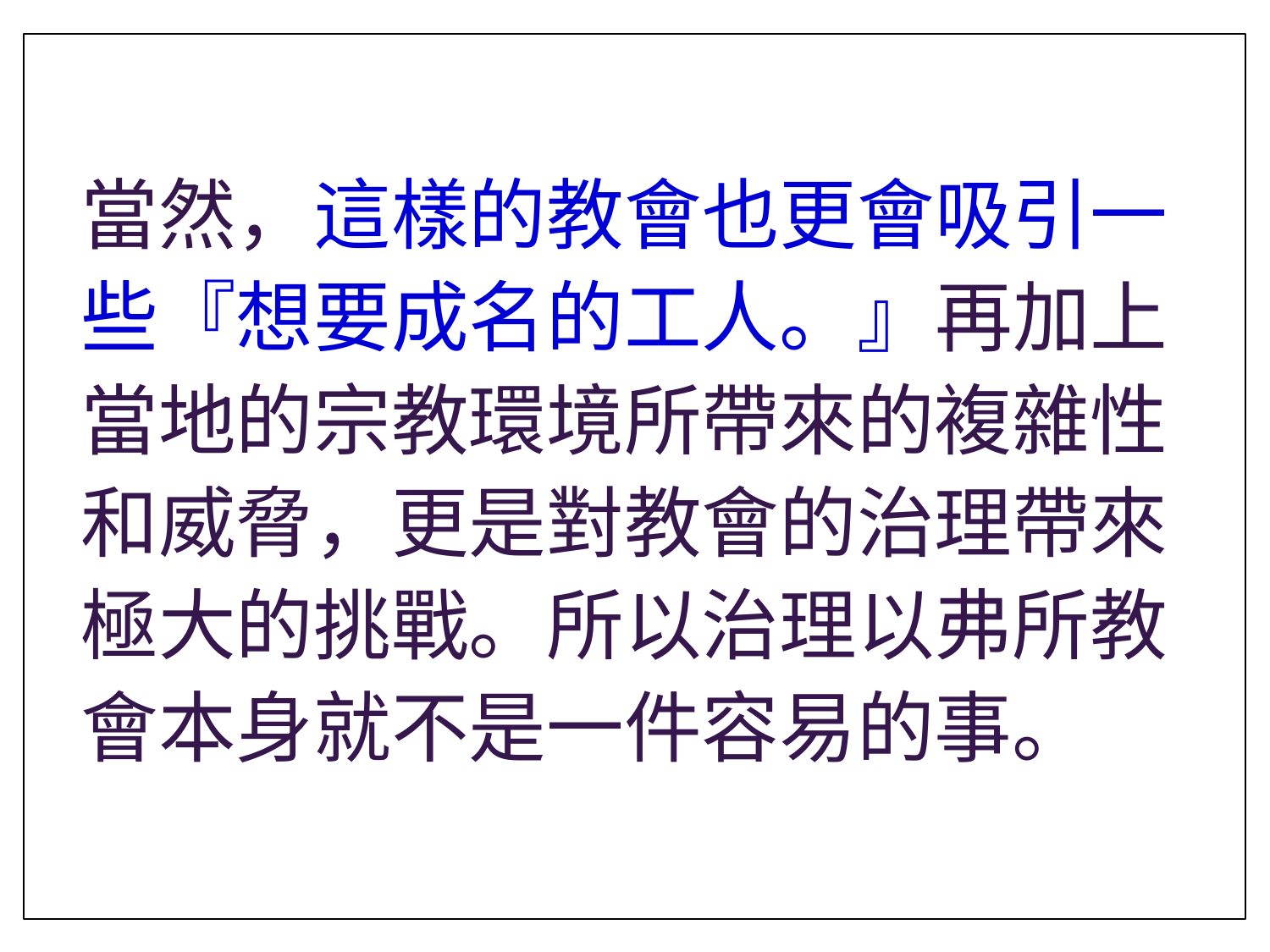

當然，這樣的教會也更會吸引一些『想要成名的工人。』再加上當地的宗教環境所帶來的複雜性和威脅，更是對教會的治理帶來極大的挑戰。所以治理以弗所教會本身就不是一件容易的事。